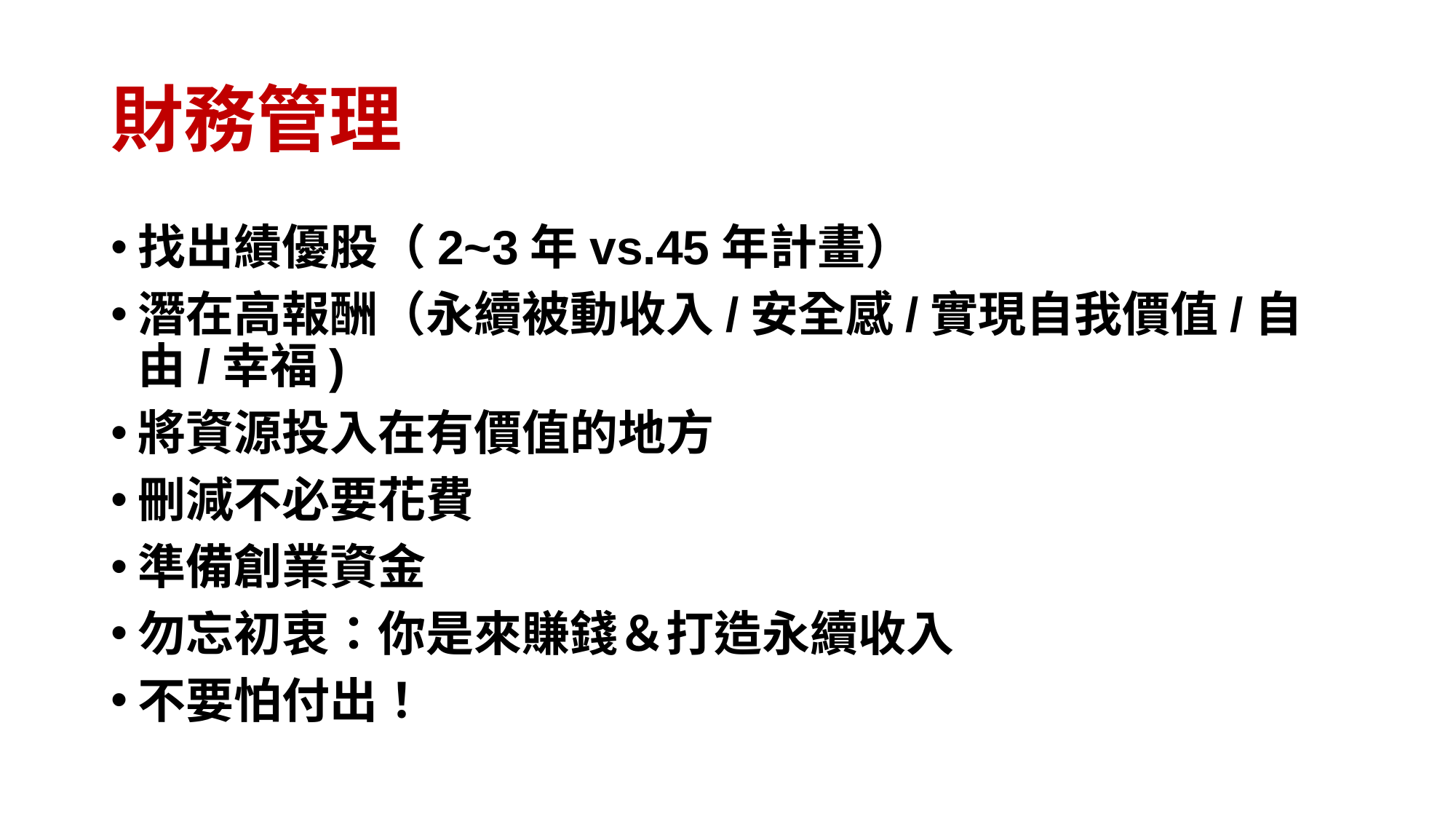

# 財務管理
找出績優股（2~3年vs.45年計畫）
潛在高報酬（永續被動收入/安全感/實現自我價值/自由/幸福)
將資源投入在有價值的地方
刪減不必要花費
準備創業資金
勿忘初衷：你是來賺錢＆打造永續收入
不要怕付出！